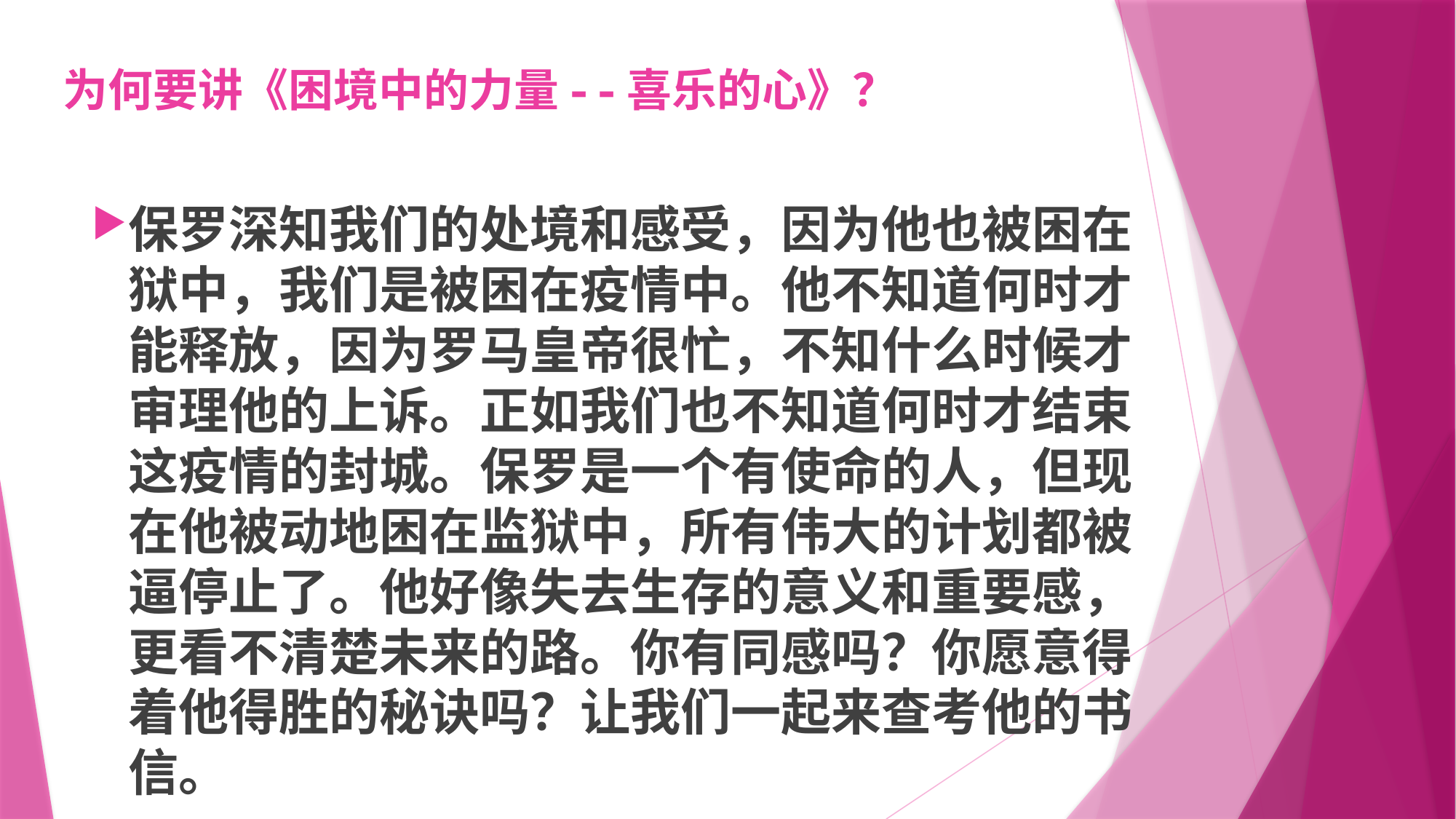

# 为何要讲《困境中的力量--喜乐的心》？
保罗深知我们的处境和感受，因为他也被困在狱中，我们是被困在疫情中。他不知道何时才能释放，因为罗马皇帝很忙，不知什么时候才审理他的上诉。正如我们也不知道何时才结束这疫情的封城。保罗是一个有使命的人，但现在他被动地困在监狱中，所有伟大的计划都被逼停止了。他好像失去生存的意义和重要感，更看不清楚未来的路。你有同感吗？你愿意得着他得胜的秘诀吗？让我们一起来查考他的书信。